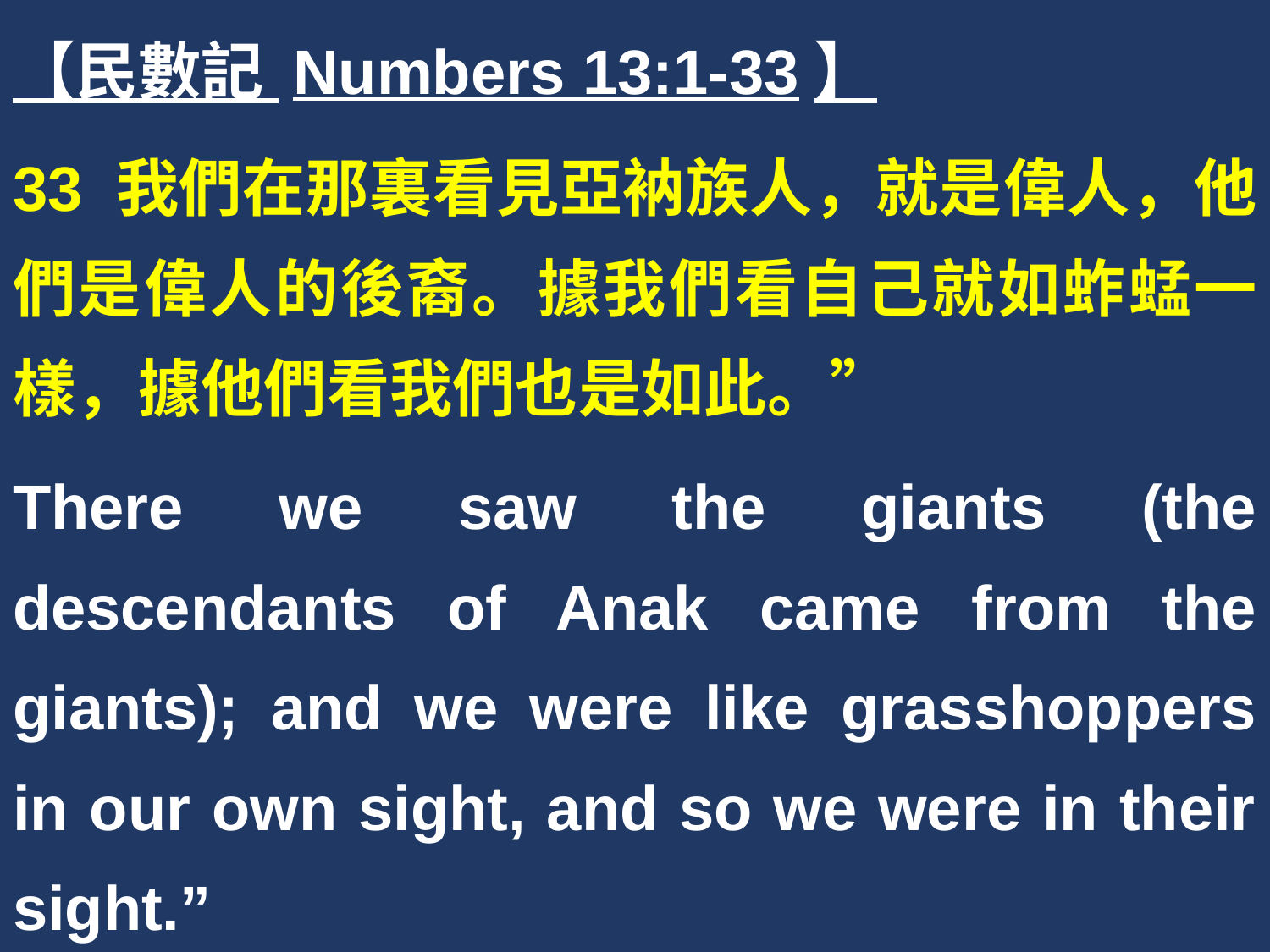

【民數記 Numbers 13:1-33】
33 我們在那裏看見亞衲族人，就是偉人，他們是偉人的後裔。據我們看自己就如蚱蜢一樣，據他們看我們也是如此。”
There we saw the giants (the descendants of Anak came from the giants); and we were like grasshoppers in our own sight, and so we were in their sight.”